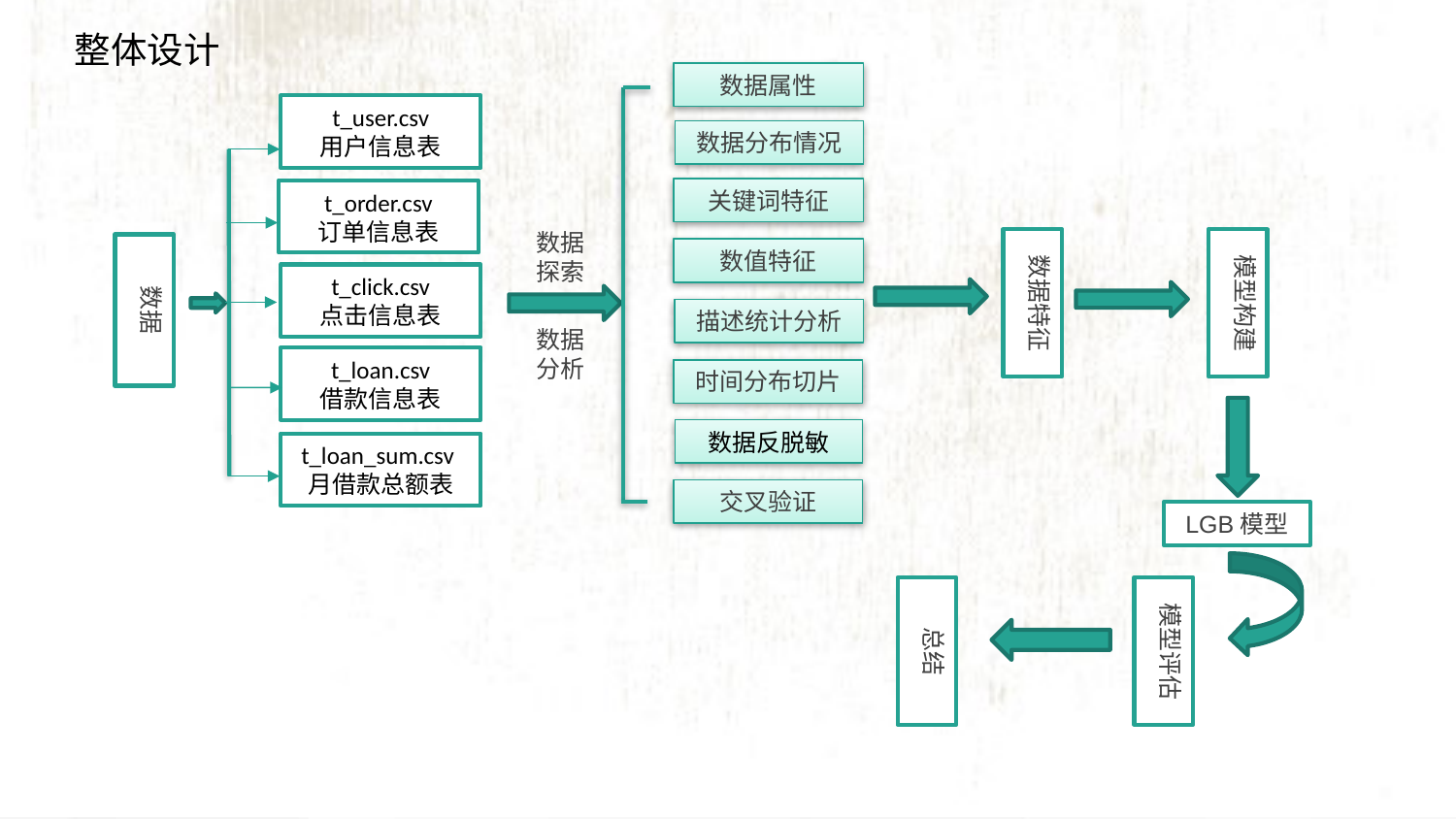

整体设计
数据属性
t_user.csv
用户信息表
数据分布情况
关键词特征
t_order.csv
订单信息表
数据探索
数据特征
模型构建
数据
数值特征
t_click.csv
点击信息表

描述统计分析
数据分析
t_loan.csv
借款信息表
时间分布切片

数据反脱敏
t_loan_sum.csv月借款总额表
交叉验证
LGB模型

总结
模型评估